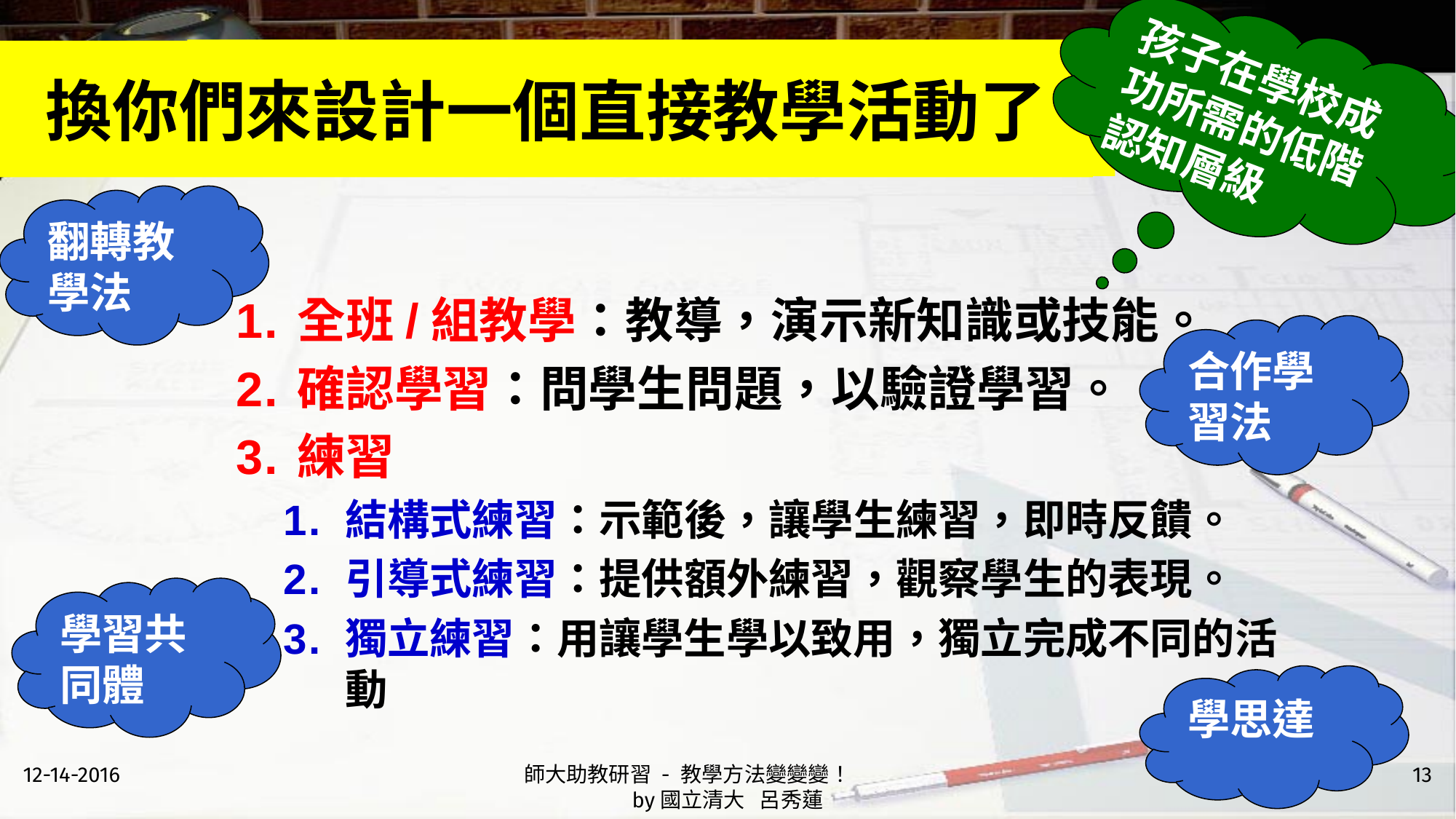

孩子在學校成功所需的低階認知層級
# 直接教學模式的程序
換你們來設計一個直接教學活動了
翻轉教學法
全班/組教學：教導，演示新知識或技能。
確認學習：問學生問題，以驗證學習。
練習
結構式練習：示範後，讓學生練習，即時反饋。
引導式練習：提供額外練習，觀察學生的表現。
獨立練習：用讓學生學以致用，獨立完成不同的活動
合作學習法
學習共同體
學思達
12-14-2016
師大助教研習 - 教學方法變變變！                  by國立清大   呂秀蓮
13